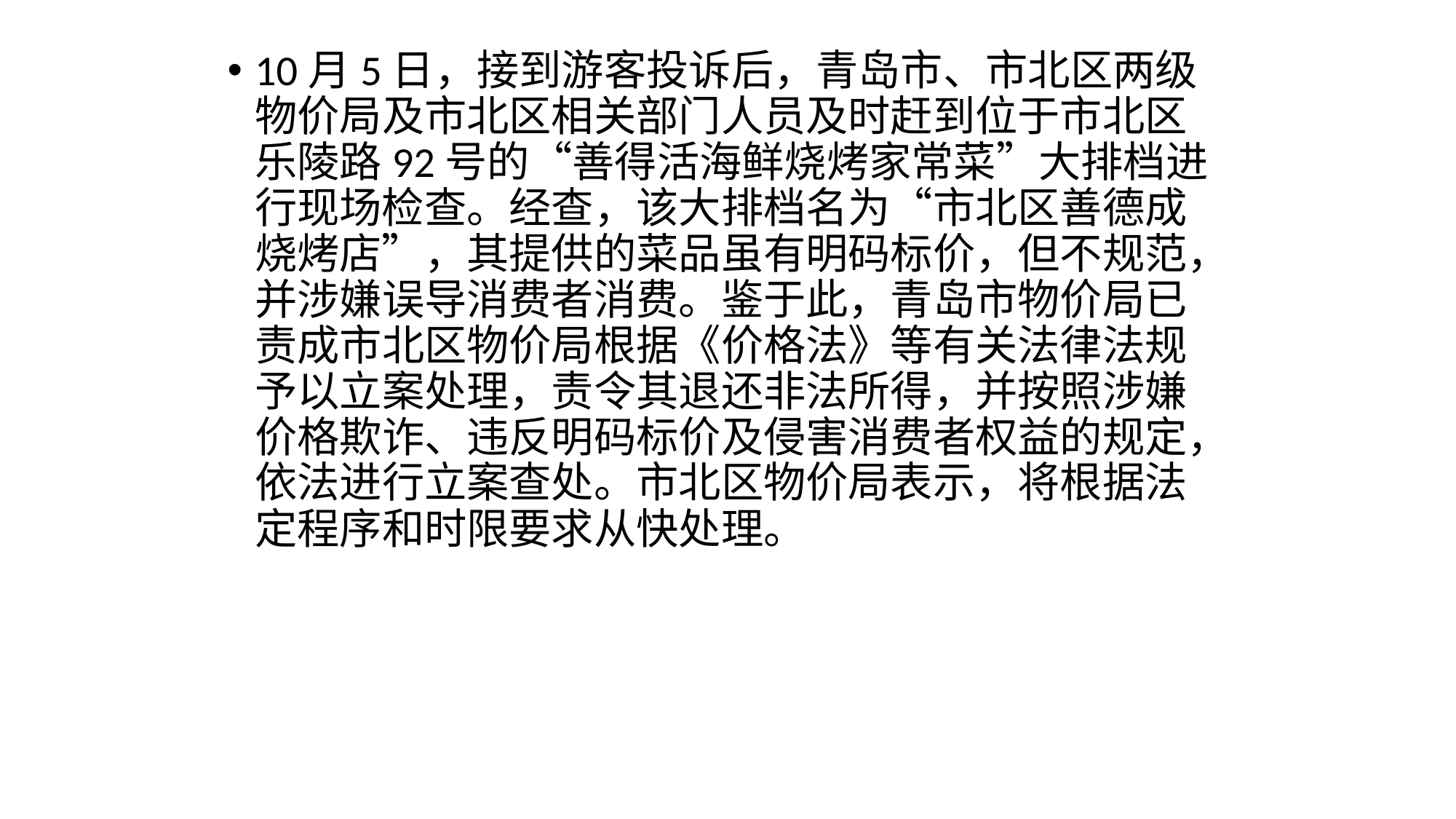

10月5日，接到游客投诉后，青岛市、市北区两级物价局及市北区相关部门人员及时赶到位于市北区乐陵路92号的“善得活海鲜烧烤家常菜”大排档进行现场检查。经查，该大排档名为“市北区善德成烧烤店”，其提供的菜品虽有明码标价，但不规范，并涉嫌误导消费者消费。鉴于此，青岛市物价局已责成市北区物价局根据《价格法》等有关法律法规予以立案处理，责令其退还非法所得，并按照涉嫌价格欺诈、违反明码标价及侵害消费者权益的规定，依法进行立案查处。市北区物价局表示，将根据法定程序和时限要求从快处理。